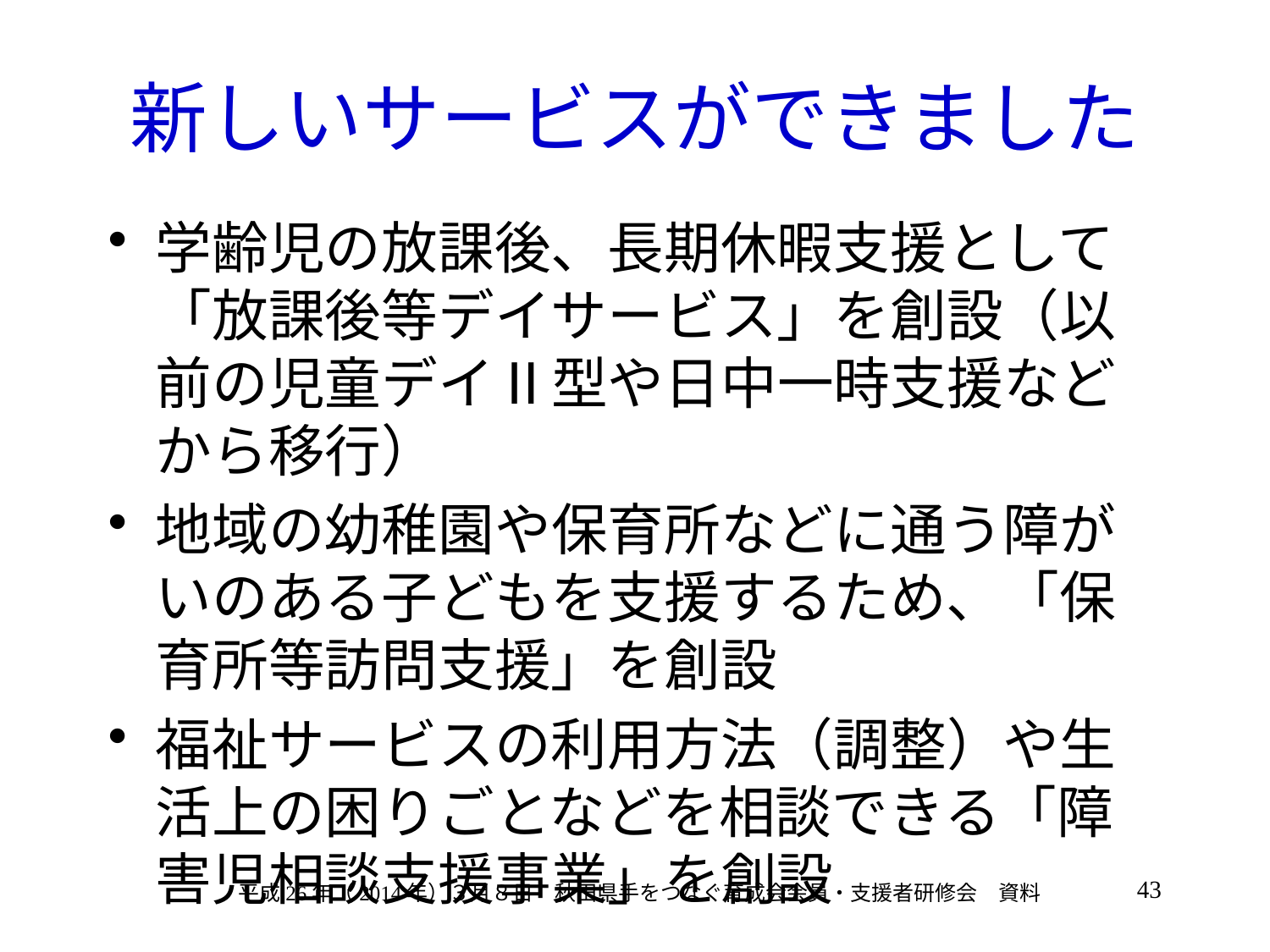

# 新しいサービスができました
学齢児の放課後、長期休暇支援として「放課後等デイサービス」を創設（以前の児童デイⅡ型や日中一時支援などから移行）
地域の幼稚園や保育所などに通う障がいのある子どもを支援するため、「保育所等訪問支援」を創設
福祉サービスの利用方法（調整）や生活上の困りごとなどを相談できる「障害児相談支援事業」を創設
43